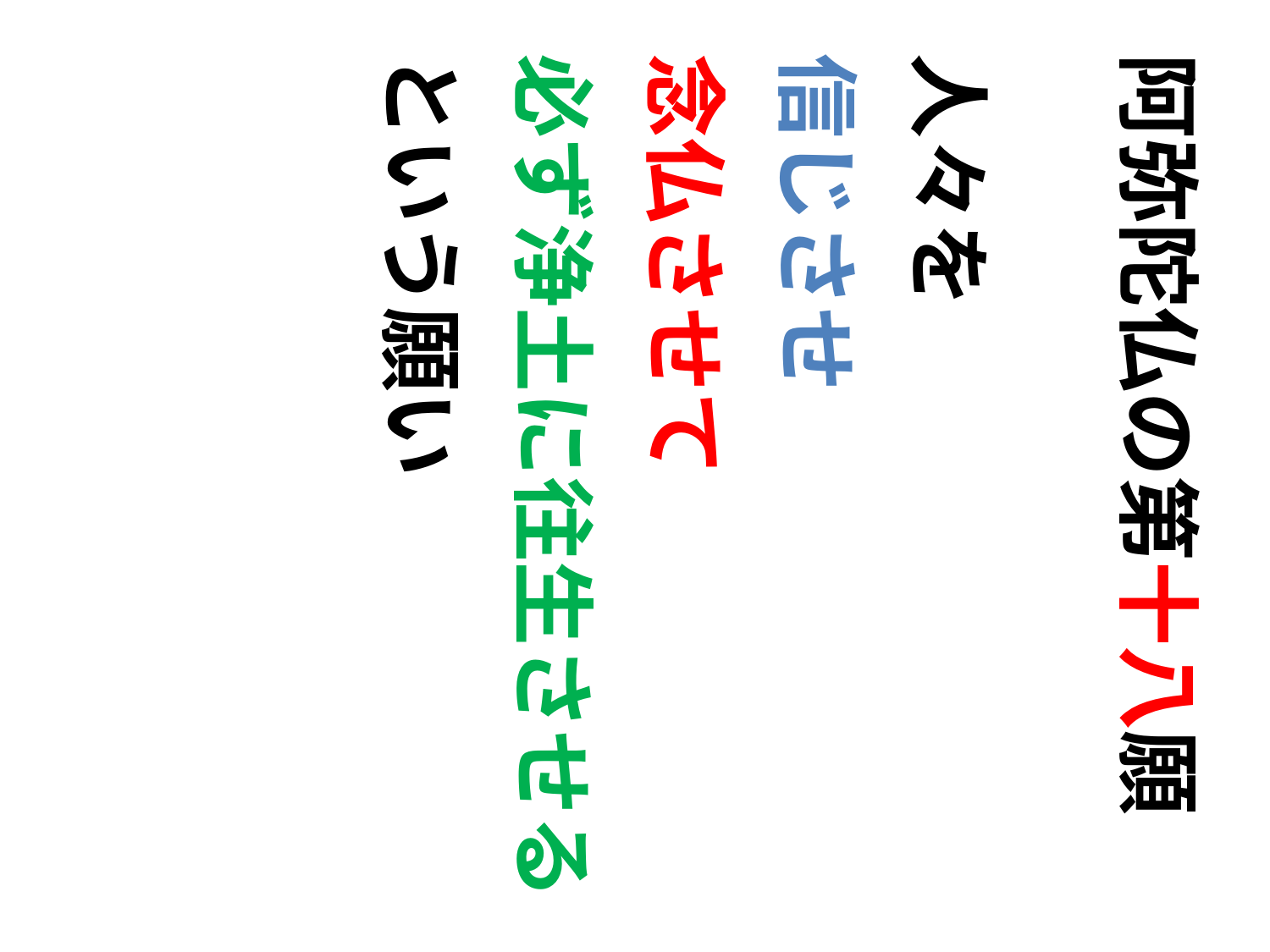

阿弥陀仏の第十八願

人々を
信じさせ
念仏させて
必ず浄土に往生させる
という願い